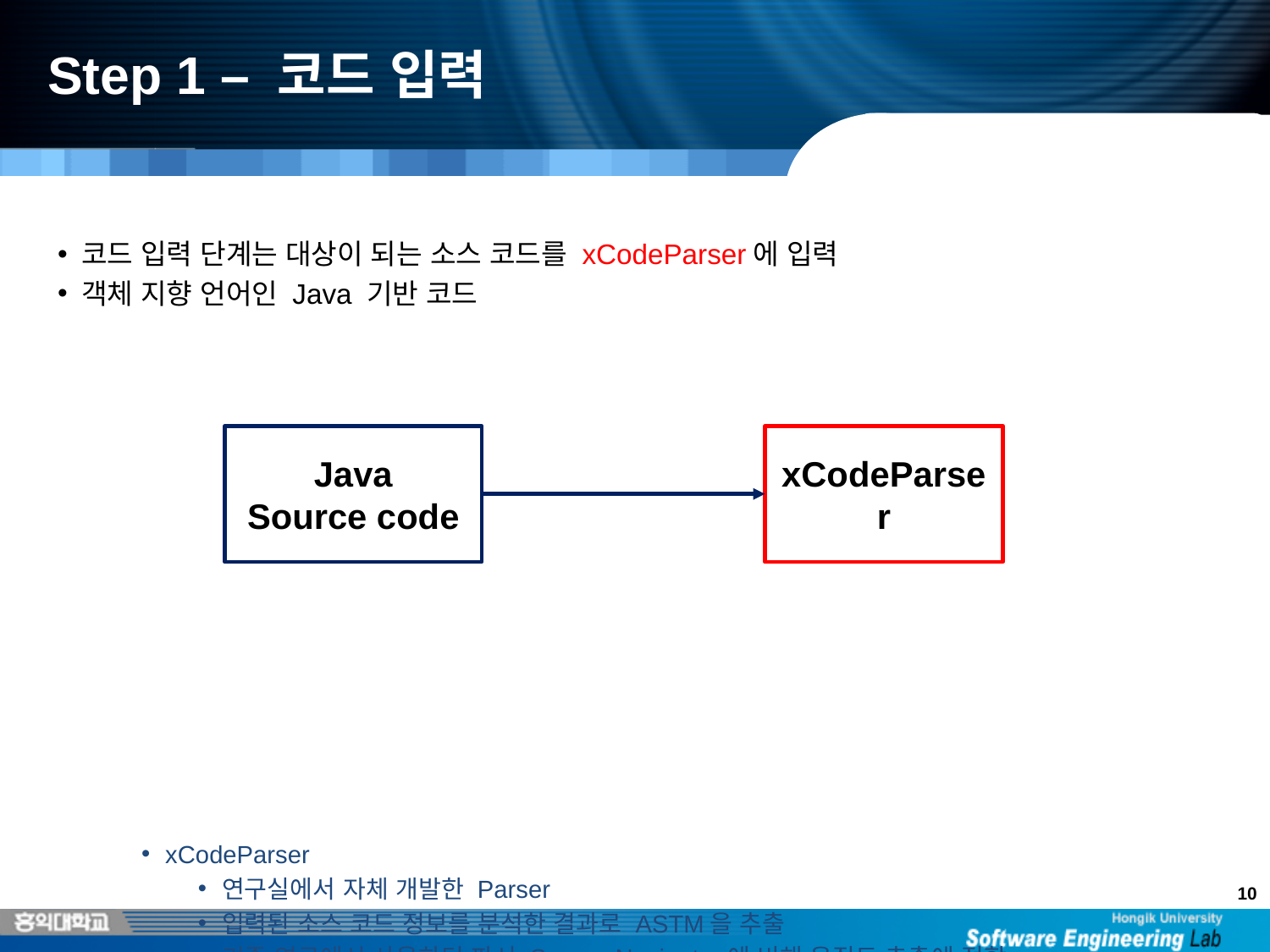

# Step 1 – 코드 입력
코드 입력 단계는 대상이 되는 소스 코드를 xCodeParser에 입력
객체 지향 언어인 Java 기반 코드

xCodeParser
연구실에서 자체 개발한 Parser
입력된 소스 코드 정보를 분석한 결과로 ASTM을 추출
기존 연구에서 사용하던 파서 Source Navigator에 비해 응집도 추출에 적합

Java
Source code
xCodeParser
10